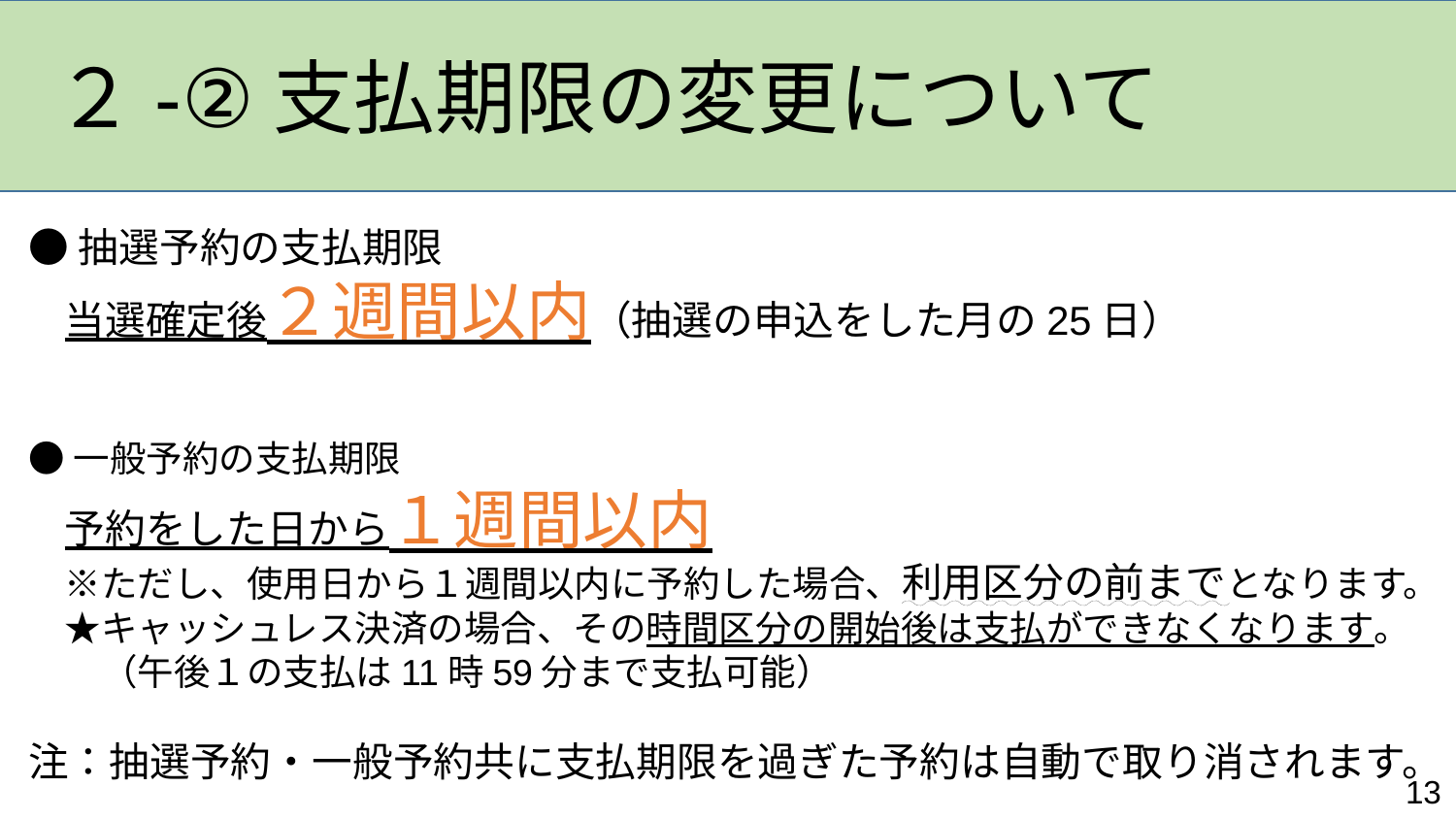

２-②支払期限の変更について
●抽選予約の支払期限
　当選確定後２週間以内（抽選の申込をした月の25日）

●一般予約の支払期限
　予約をした日から１週間以内
　※ただし、使用日から１週間以内に予約した場合、利用区分の前までとなります。
　★キャッシュレス決済の場合、その時間区分の開始後は支払ができなくなります。
　　（午後１の支払は11時59分まで支払可能）

注：抽選予約・一般予約共に支払期限を過ぎた予約は自動で取り消されます。
13